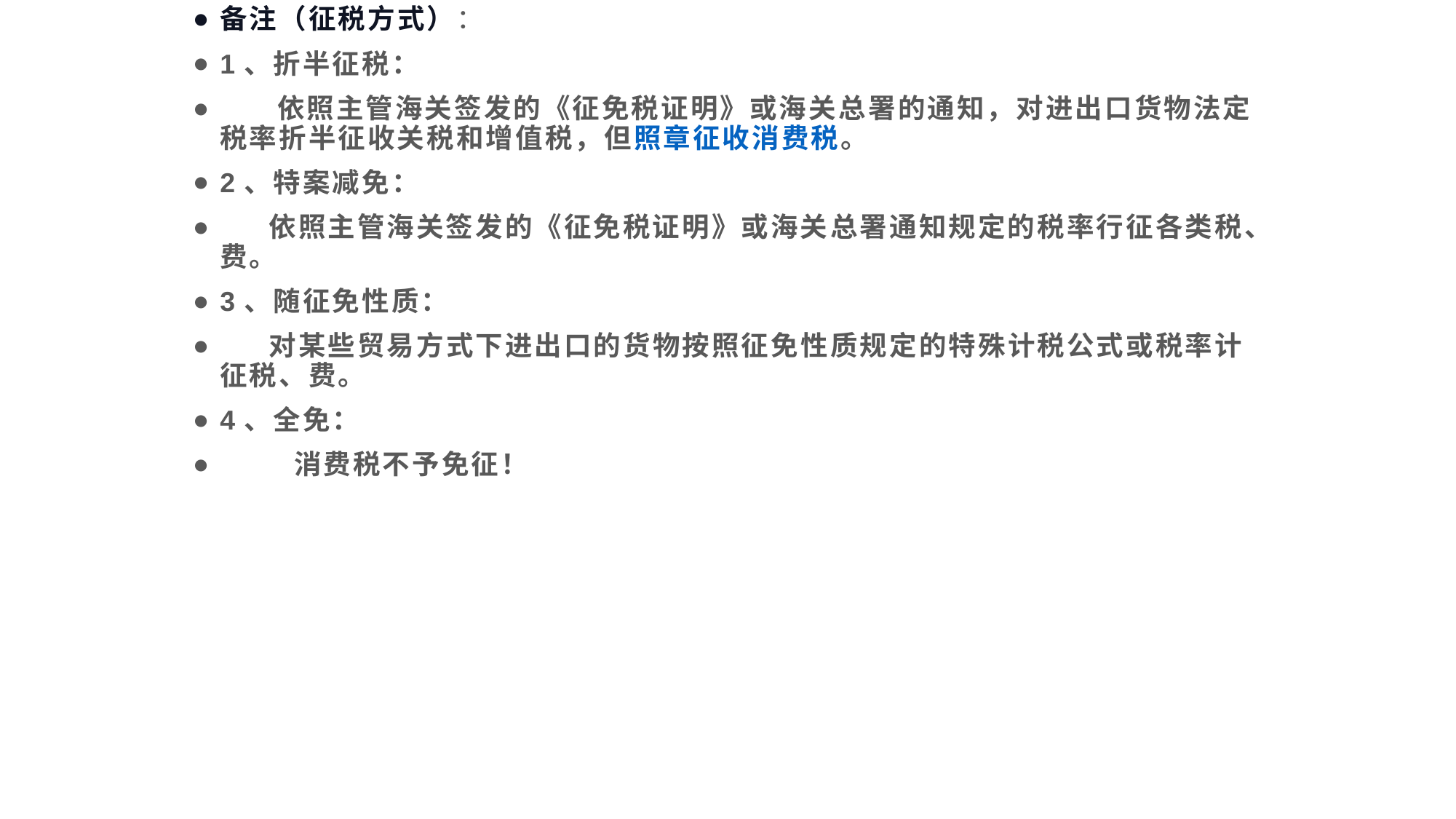

备注（征税方式）：
1、折半征税：
      依照主管海关签发的《征免税证明》或海关总署的通知，对进出口货物法定税率折半征收关税和增值税，但照章征收消费税。
2、特案减免：
     依照主管海关签发的《征免税证明》或海关总署通知规定的税率行征各类税、费。
3、随征免性质：
     对某些贸易方式下进出口的货物按照征免性质规定的特殊计税公式或税率计征税、费。
4、全免：
        消费税不予免征！